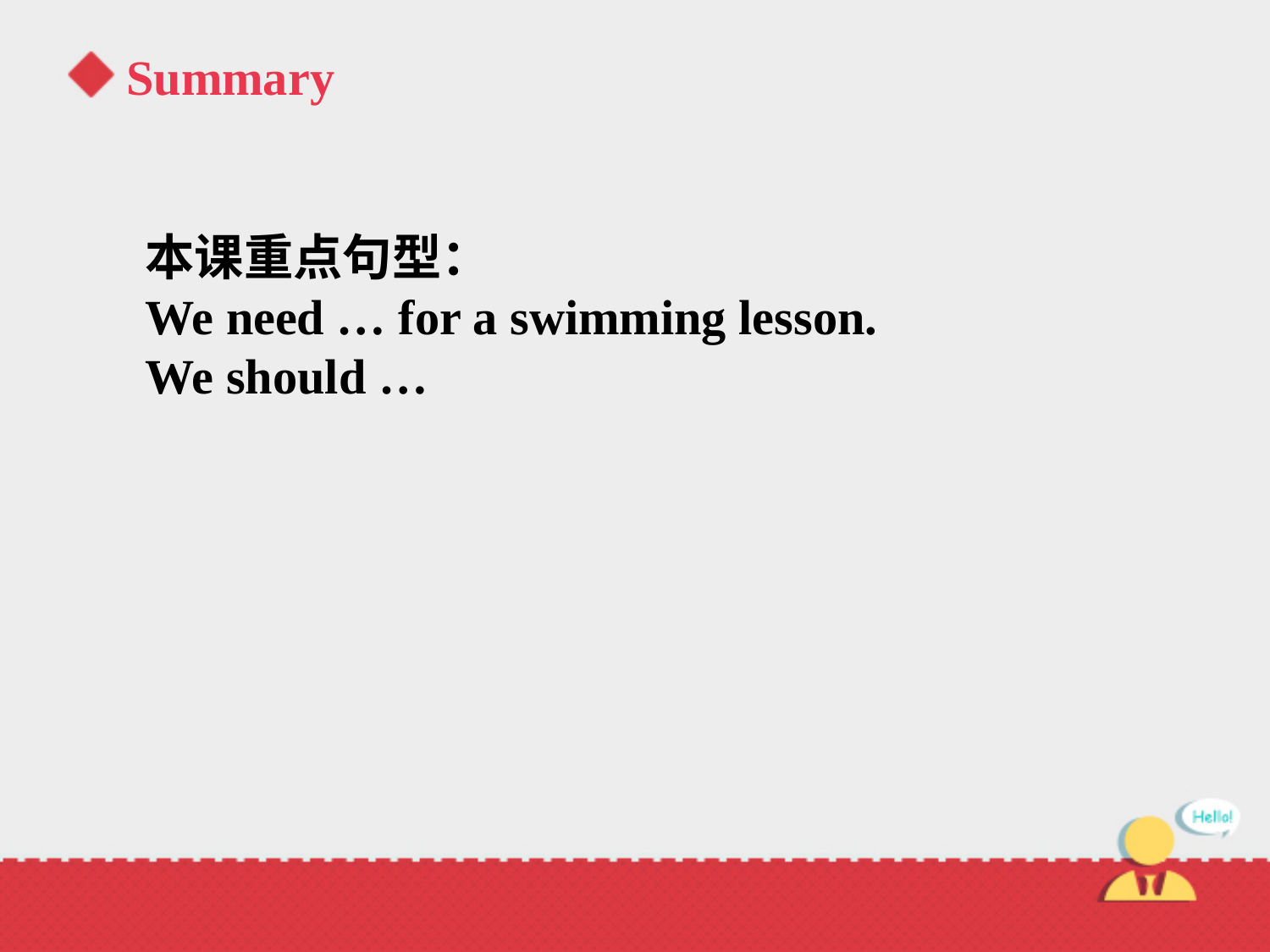

# Summary
本课重点句型：
We need … for a swimming lesson.
We should …